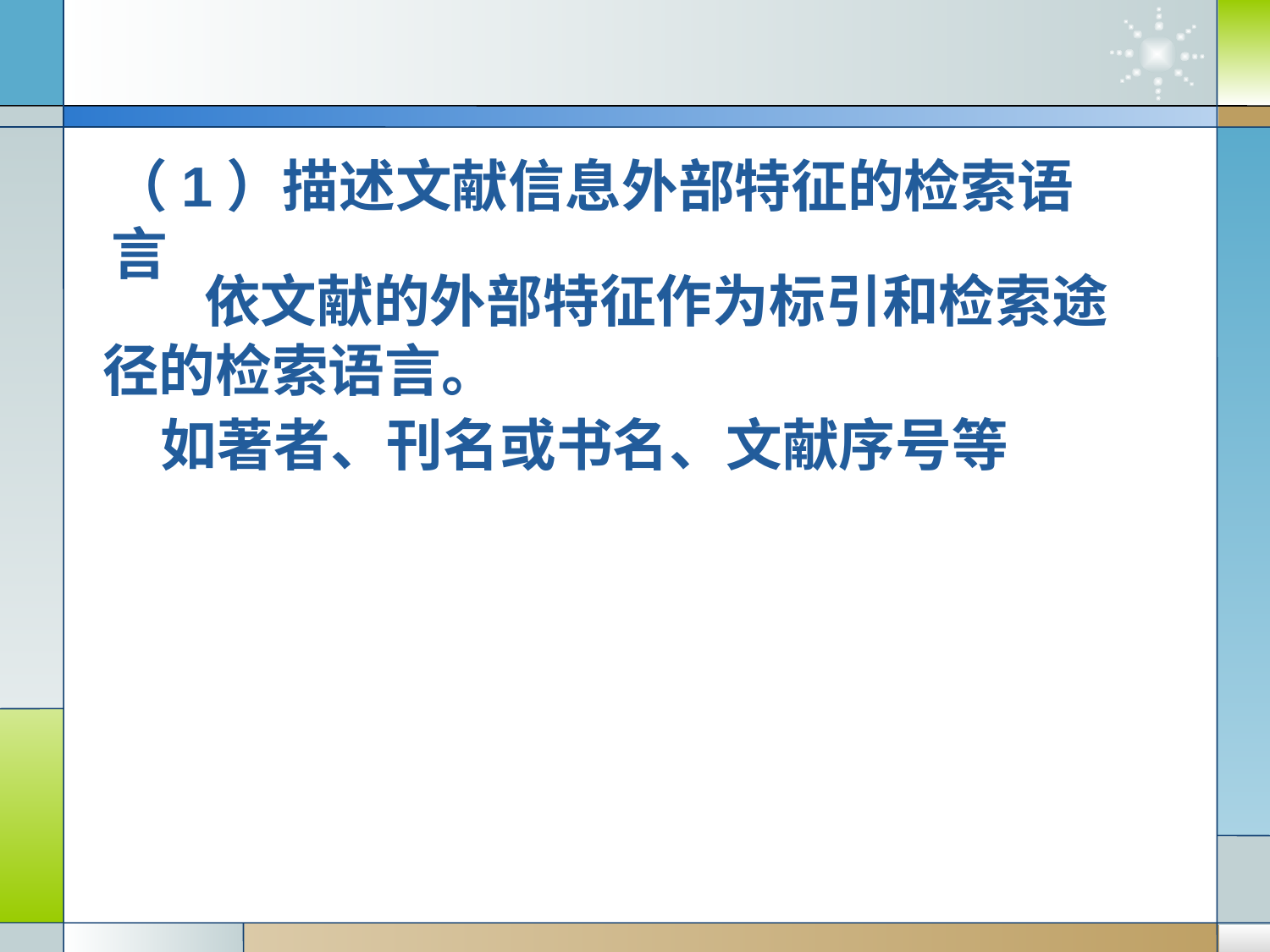

（1）描述文献信息外部特征的检索语言
      依文献的外部特征作为标引和检索途径的检索语言。
   如著者、刊名或书名、文献序号等